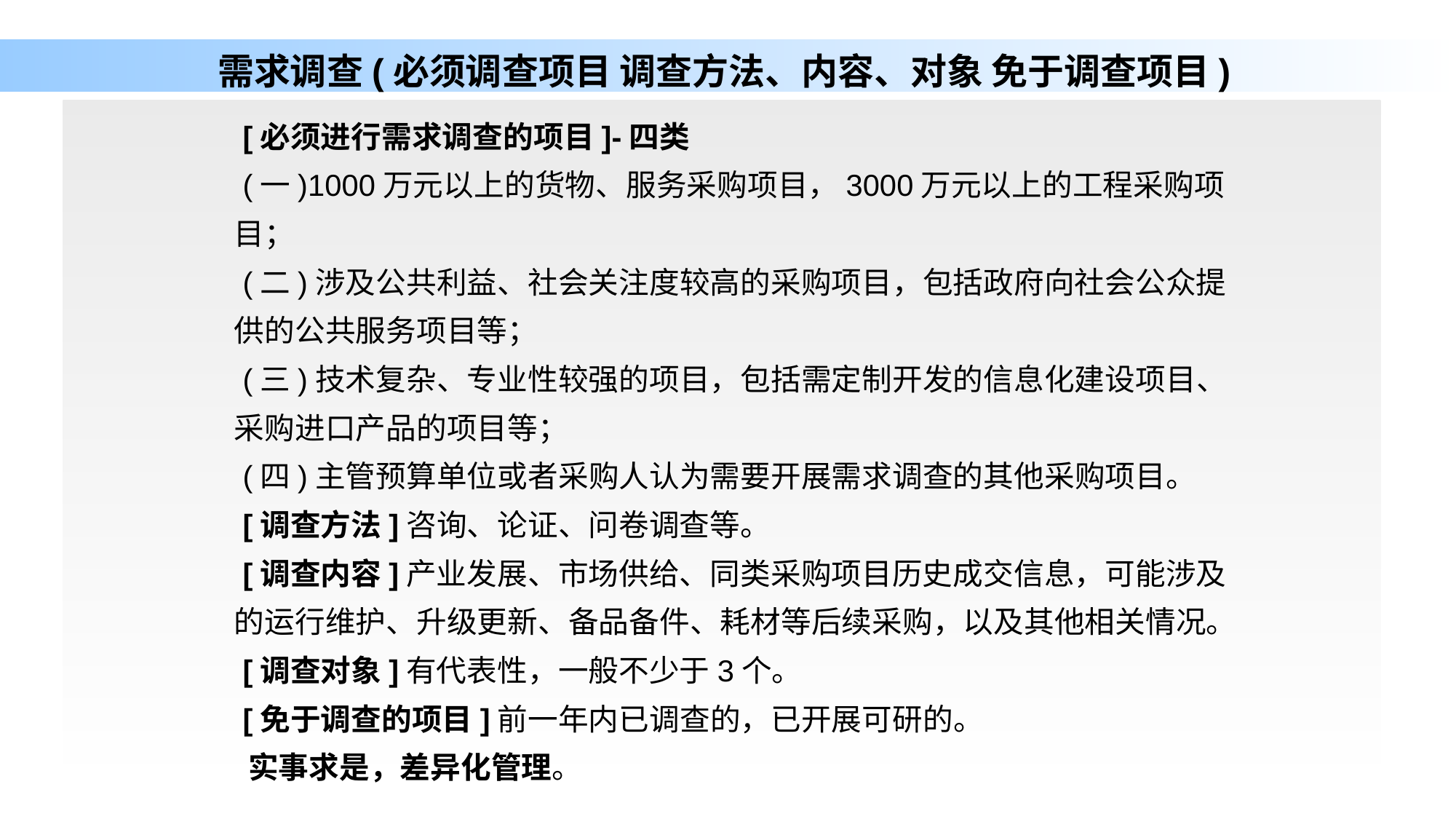

# 需求调查(必须调查项目 调查方法、内容、对象 免于调查项目)
 [必须进行需求调查的项目]-四类
 (一)1000万元以上的货物、服务采购项目，3000万元以上的工程采购项目；
 (二)涉及公共利益、社会关注度较高的采购项目，包括政府向社会公众提供的公共服务项目等；
 (三)技术复杂、专业性较强的项目，包括需定制开发的信息化建设项目、采购进口产品的项目等；
 (四)主管预算单位或者采购人认为需要开展需求调查的其他采购项目。
 [调查方法]咨询、论证、问卷调查等。
 [调查内容]产业发展、市场供给、同类采购项目历史成交信息，可能涉及的运行维护、升级更新、备品备件、耗材等后续采购，以及其他相关情况。
 [调查对象]有代表性，一般不少于3个。
 [免于调查的项目]前一年内已调查的，已开展可研的。
 实事求是，差异化管理。